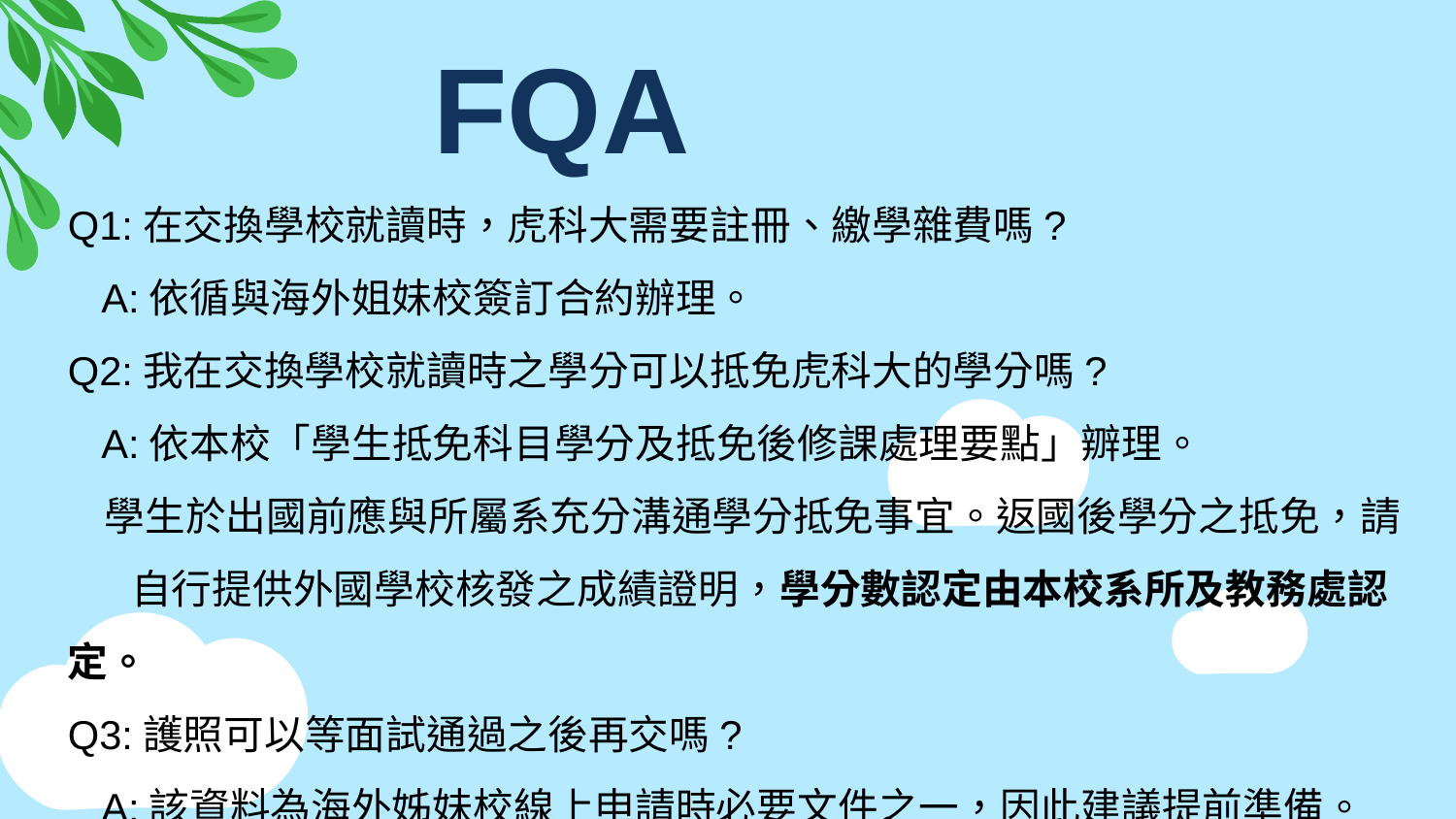

# FQA
Q1:在交換學校就讀時，虎科大需要註冊、繳學雜費嗎?
   A:依循與海外姐妹校簽訂合約辦理。
Q2:我在交換學校就讀時之學分可以抵免虎科大的學分嗎?
   A:依本校「學生抵免科目學分及抵免後修課處理要點」辧理。
   學生於出國前應與所屬系充分溝通學分抵免事宜。返國後學分之抵免，請
      自行提供外國學校核發之成績證明，學分數認定由本校系所及教務處認定。
Q3:護照可以等面試通過之後再交嗎?
   A:該資料為海外姊妹校線上申請時必要文件之一，因此建議提前準備。